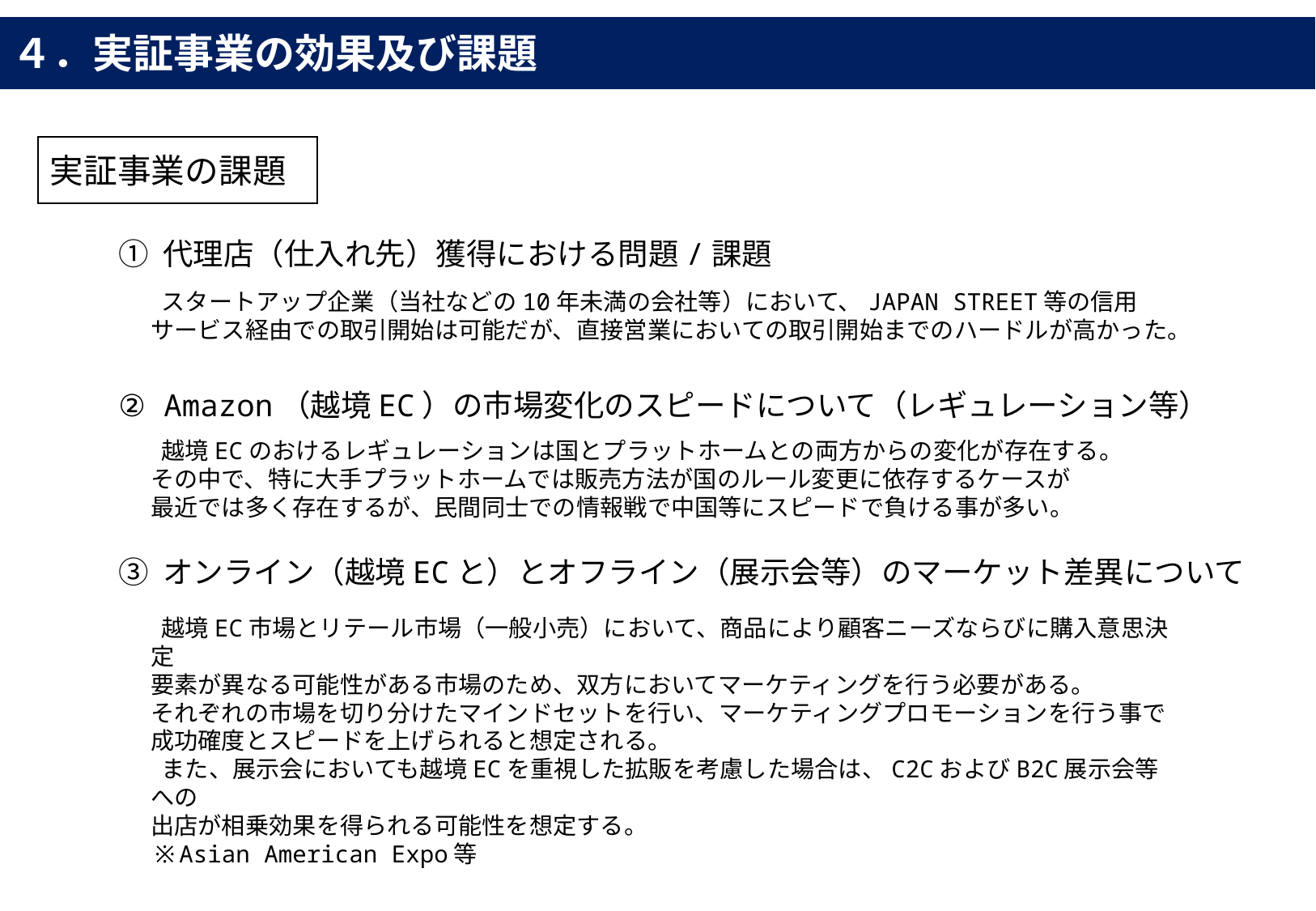

４．実証事業の効果及び課題

実証事業の課題
① 代理店（仕入れ先）獲得における問題/課題
 スタートアップ企業（当社などの10年未満の会社等）において、JAPAN STREET等の信用サービス経由での取引開始は可能だが、直接営業においての取引開始までのハードルが高かった。
② Amazon（越境EC）の市場変化のスピードについて（レギュレーション等）
 越境ECのおけるレギュレーションは国とプラットホームとの両方からの変化が存在する。
その中で、特に大手プラットホームでは販売方法が国のルール変更に依存するケースが
最近では多く存在するが、民間同士での情報戦で中国等にスピードで負ける事が多い。
③ オンライン（越境ECと）とオフライン（展示会等）のマーケット差異について
 越境EC市場とリテール市場（一般小売）において、商品により顧客ニーズならびに購入意思決定
要素が異なる可能性がある市場のため、双方においてマーケティングを行う必要がある。
それぞれの市場を切り分けたマインドセットを行い、マーケティングプロモーションを行う事で
成功確度とスピードを上げられると想定される。
 また、展示会においても越境ECを重視した拡販を考慮した場合は、C2CおよびB2C展示会等への
出店が相乗効果を得られる可能性を想定する。
※Asian American Expo等